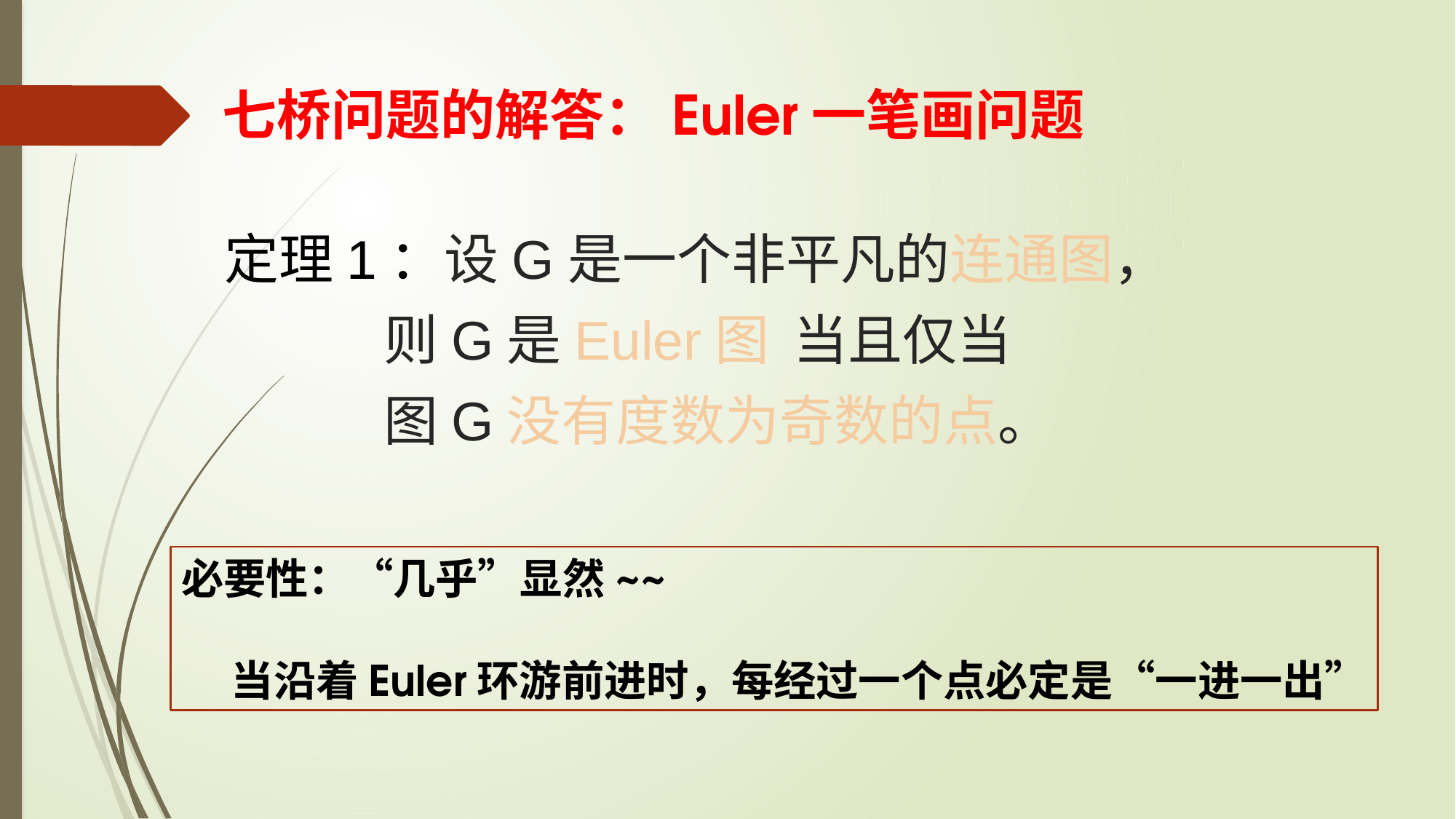

# 七桥问题的解答：Euler一笔画问题
定理1：设G是一个非平凡的连通图，
            则G是Euler图  当且仅当
            图G没有度数为奇数的点。
必要性：“几乎”显然~~

当沿着Euler环游前进时，每经过一个点必定是“一进一出”